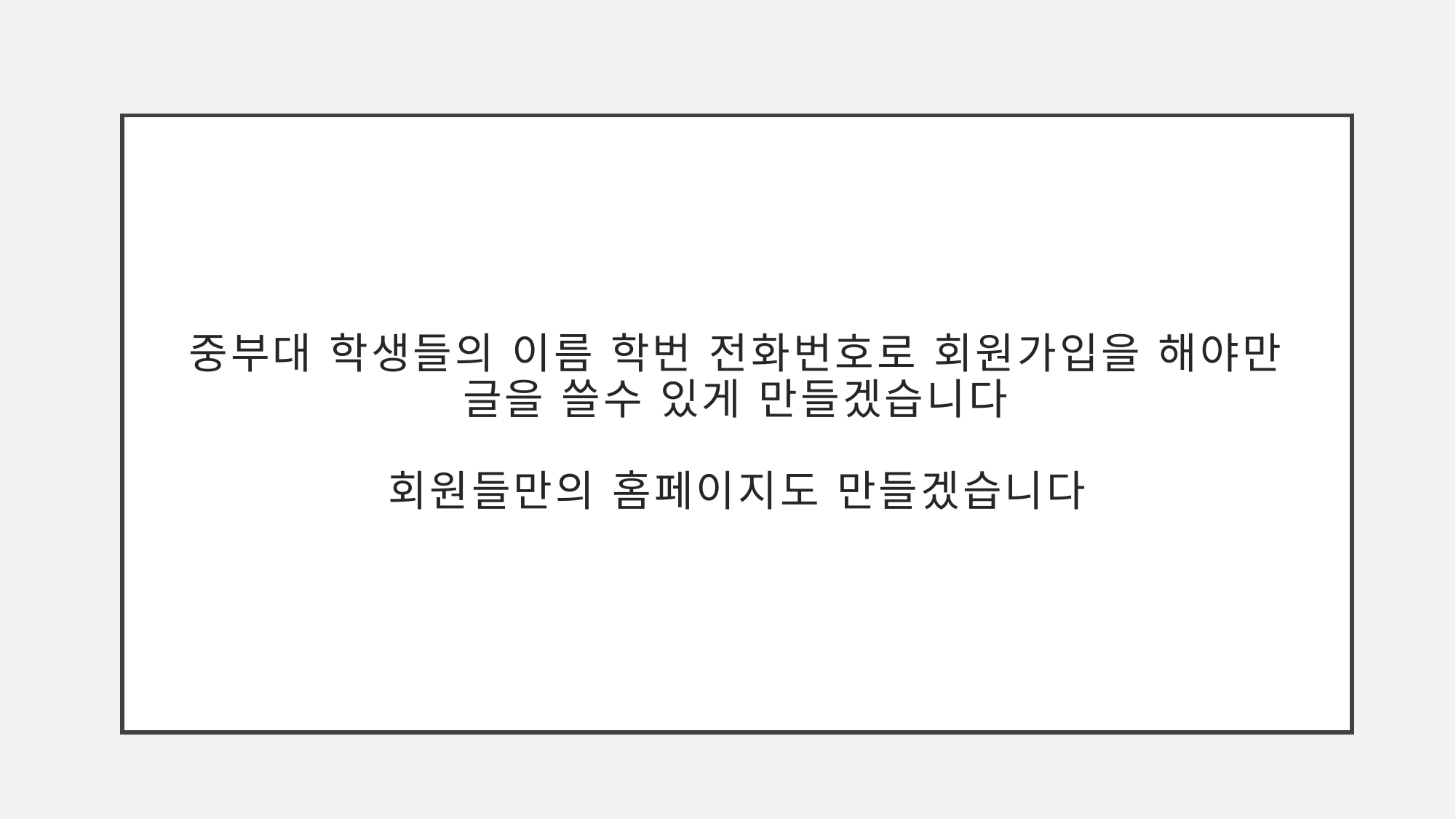

# 중부대 학생들의 이름 학번 전화번호로 회원가입을 해야만 글을 쓸수 있게 만들겠습니다 회원들만의 홈페이지도 만들겠습니다